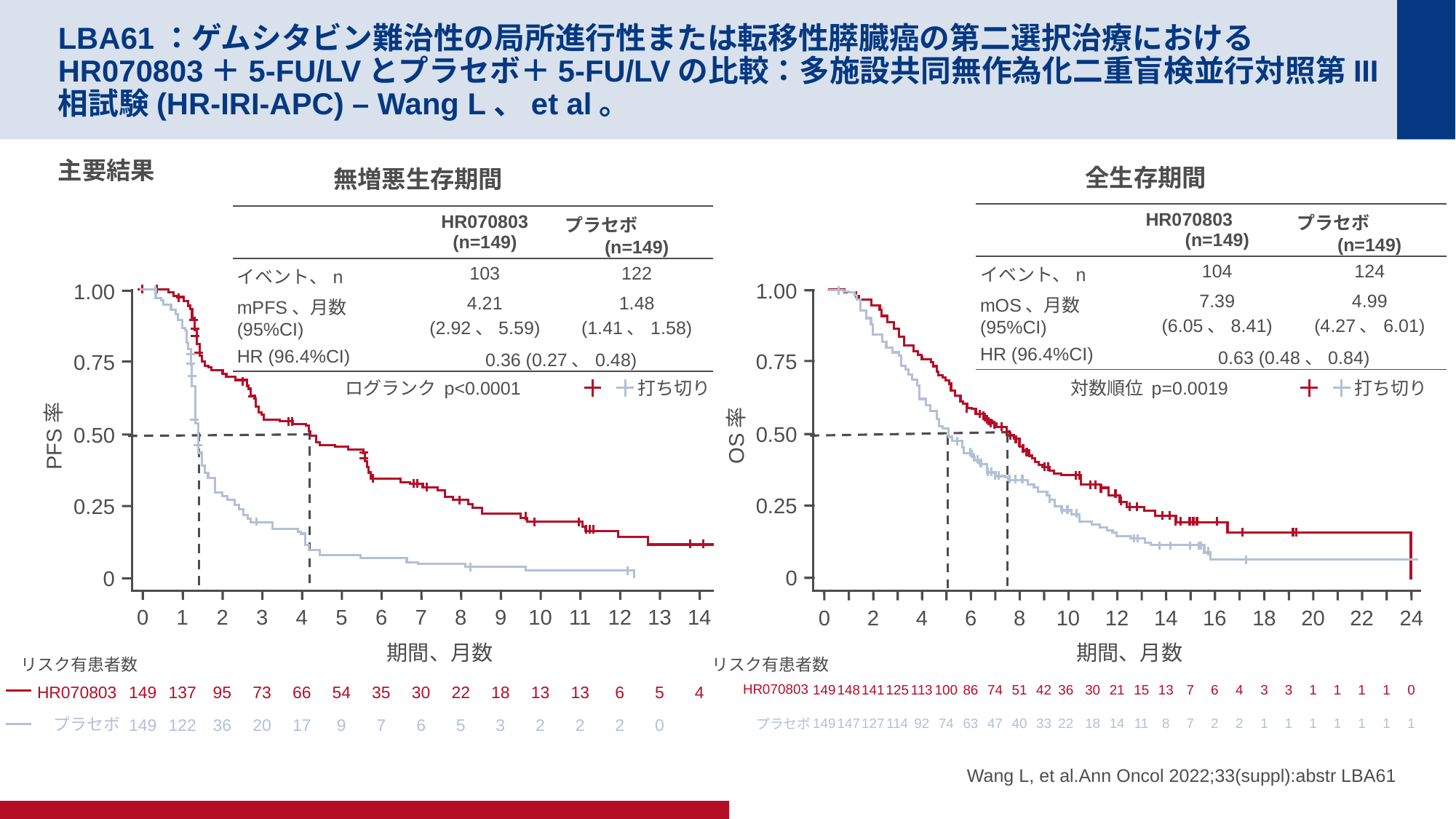

# LBA61：ゲムシタビン難治性の局所進行性または転移性膵臓癌の第二選択治療におけるHR070803＋5-FU/LVとプラセボ＋5-FU/LVの比較：多施設共同無作為化二重盲検並行対照第III相試験(HR-IRI-APC) – Wang L、et al。
主要結果
全生存期間
無増悪生存期間
タイトル
|  | HR070803 (n=149) | プラセボ (n=149) |
| --- | --- | --- |
| イベント、n | 104 | 124 |
| mOS、月数(95%CI) | 7.39 (6.05、8.41) | 4.99 (4.27、6.01) |
| HR (96.4%CI) | 0.63 (0.48、0.84) |  |
|  | HR070803 (n=149) | プラセボ (n=149) |
| --- | --- | --- |
| イベント、n | 103 | 122 |
| mPFS、月数(95%CI) | 4.21 (2.92、5.59) | 1.48 (1.41、1.58) |
| HR (96.4%CI) | 0.36 (0.27、0.48) |  |
1.00

0.75

0.50
OS率

0.25

0

1.00

0.75

0.50
PFS率

0.25

0

ログランク p<0.0001
打ち切り
対数順位 p=0.0019
打ち切り

0
1
2
3
4
5
6
7
8
9
10
11
12
13
14

0
2
4
6
8
10
12
14
16
18
20
22
24
期間、月数
期間、月数
リスク有患者数
リスク有患者数
HR070803
HR070803
149
148
141
125
113
100
86
74
51
42
36
30
21
15
13
7
6
4
3
3
1
1
1
1
0
149
137
95
73
66
54
35
30
22
18
13
13
6
5
4
プラセボ
プラセボ
149
122
36
20
17
9
7
6
5
3
2
2
2
0
149
147
127
114
92
74
63
47
40
33
22
18
14
11
8
7
2
2
1
1
1
1
1
1
1
Wang L, et al.Ann Oncol 2022;33(suppl):abstr LBA61